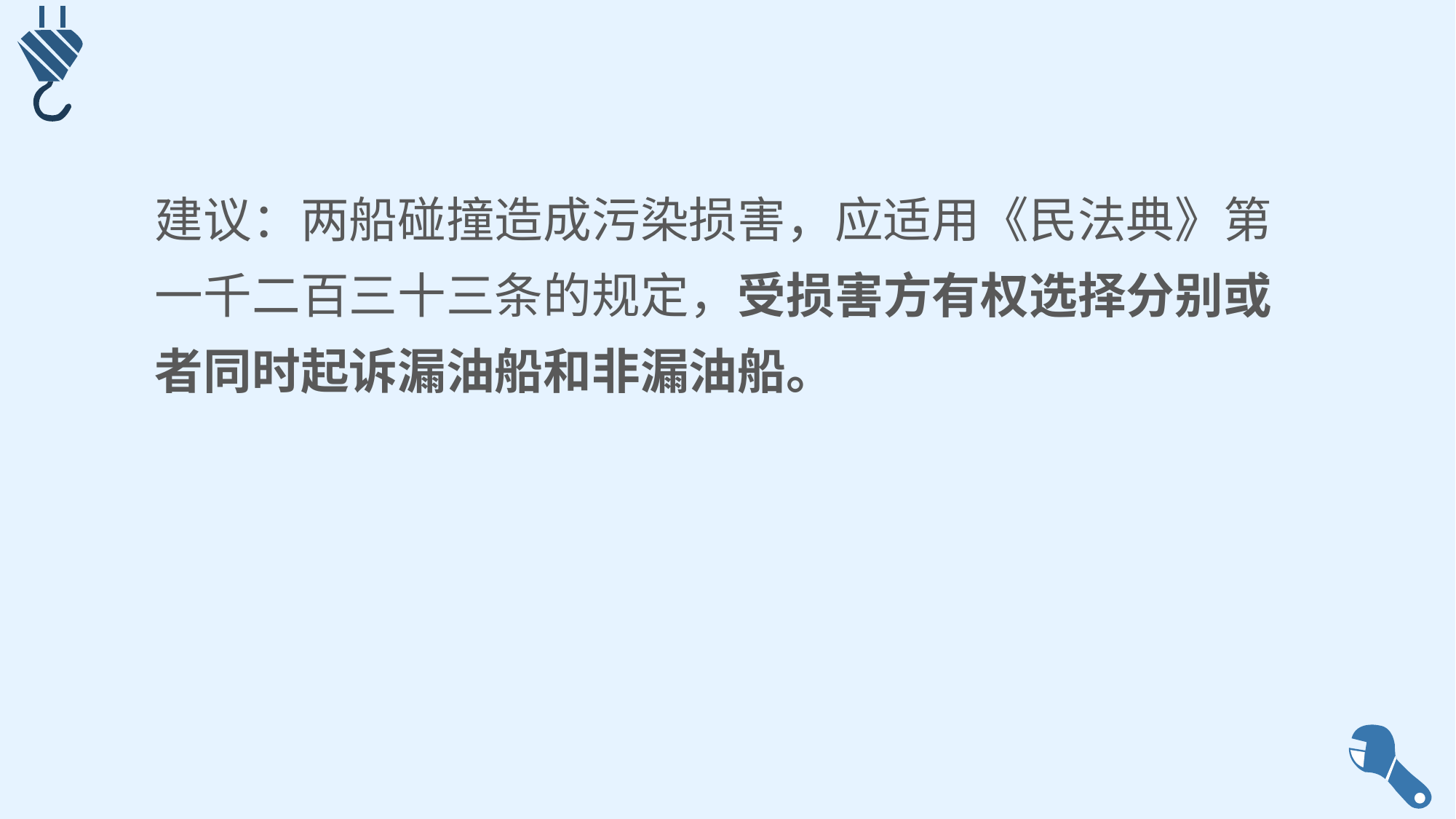

建议：两船碰撞造成污染损害，应适用《民法典》第一千二百三十三条的规定，受损害方有权选择分别或者同时起诉漏油船和非漏油船。